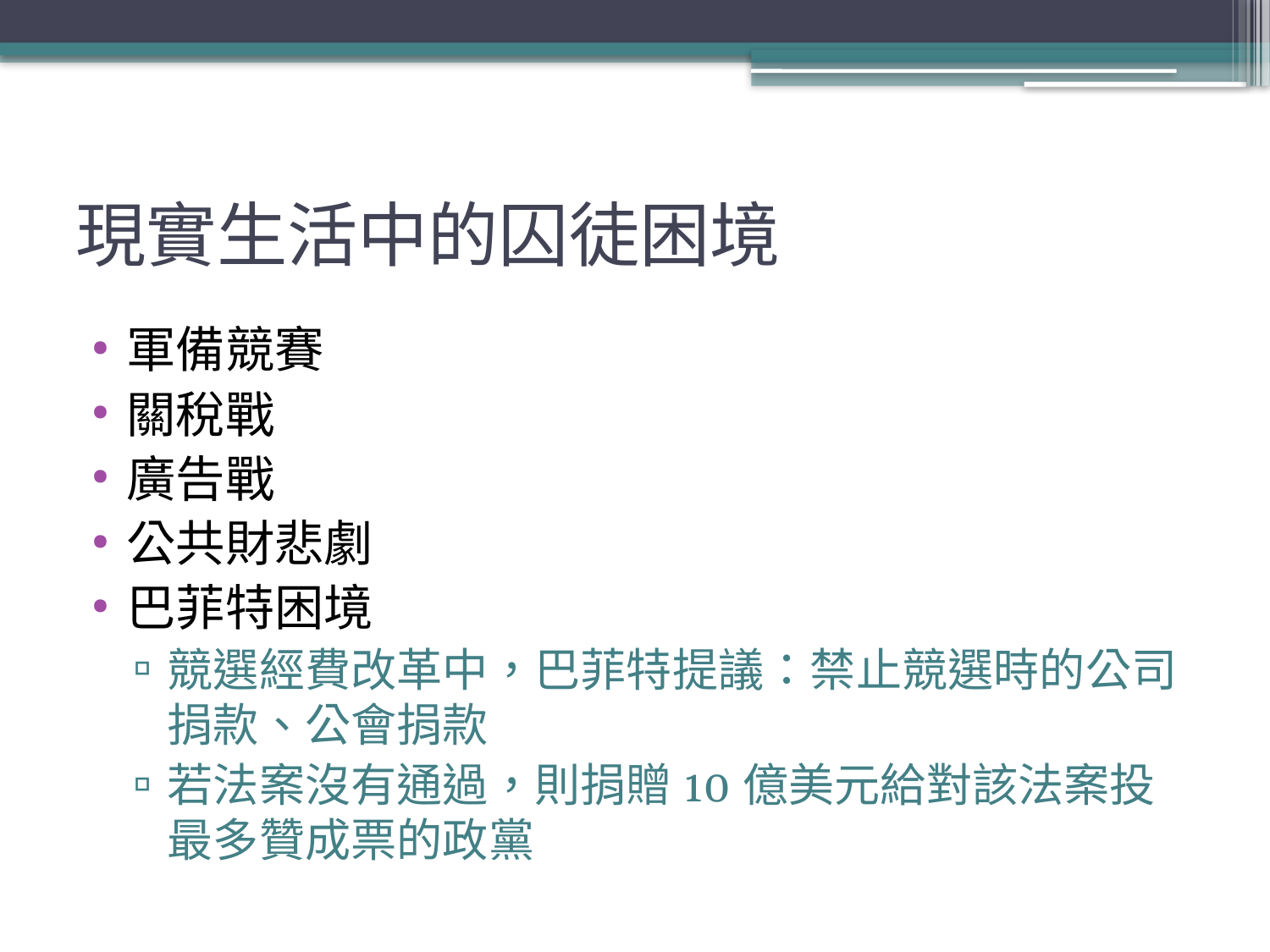

# 現實生活中的囚徒困境
軍備競賽
關稅戰
廣告戰
公共財悲劇
巴菲特困境
競選經費改革中，巴菲特提議：禁止競選時的公司捐款、公會捐款
若法案沒有通過，則捐贈10億美元給對該法案投最多贊成票的政黨